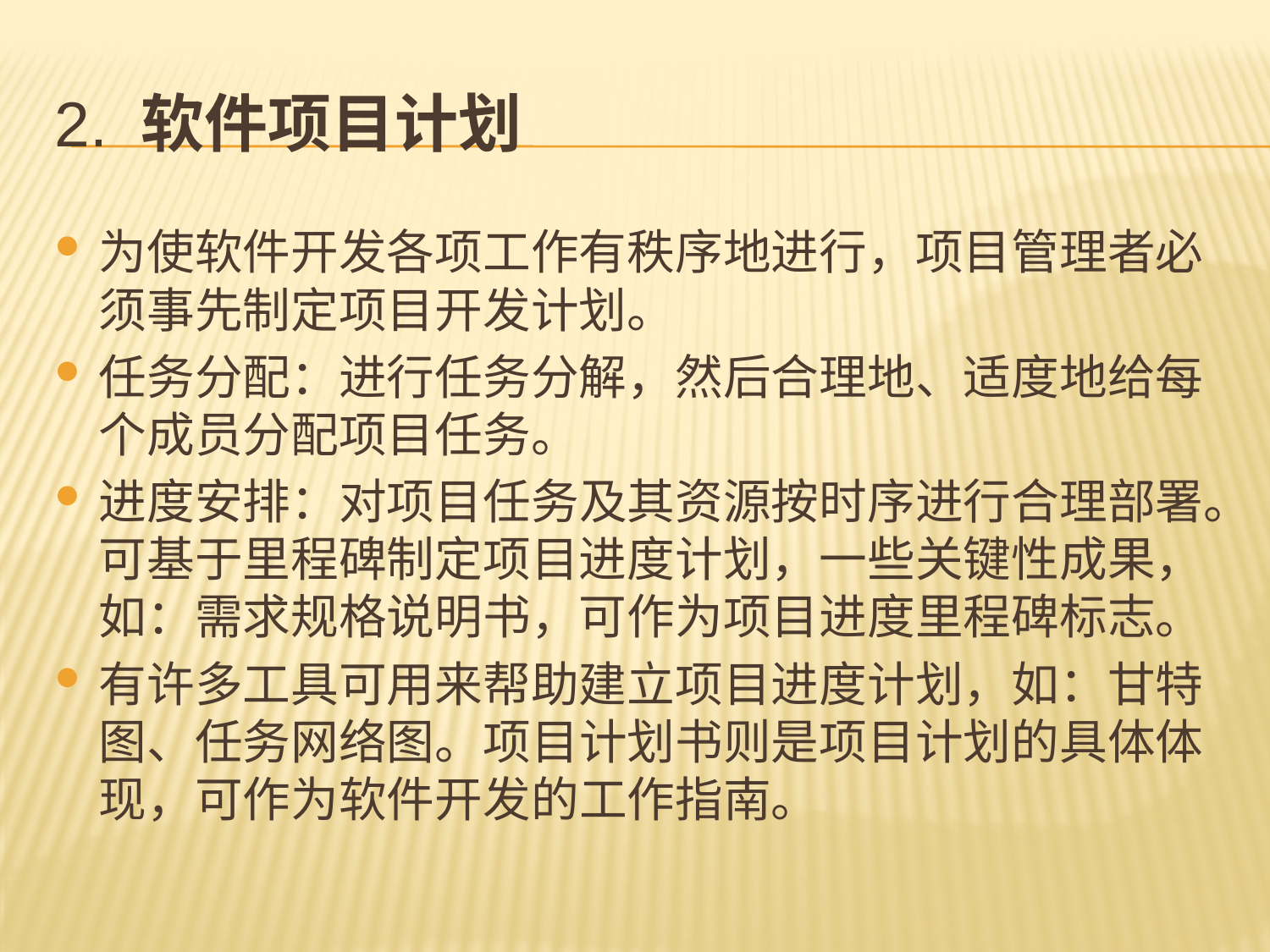

# 2. 软件项目计划
为使软件开发各项工作有秩序地进行，项目管理者必须事先制定项目开发计划。
任务分配：进行任务分解，然后合理地、适度地给每个成员分配项目任务。
进度安排：对项目任务及其资源按时序进行合理部署。可基于里程碑制定项目进度计划，一些关键性成果，如：需求规格说明书，可作为项目进度里程碑标志。
有许多工具可用来帮助建立项目进度计划，如：甘特图、任务网络图。项目计划书则是项目计划的具体体现，可作为软件开发的工作指南。